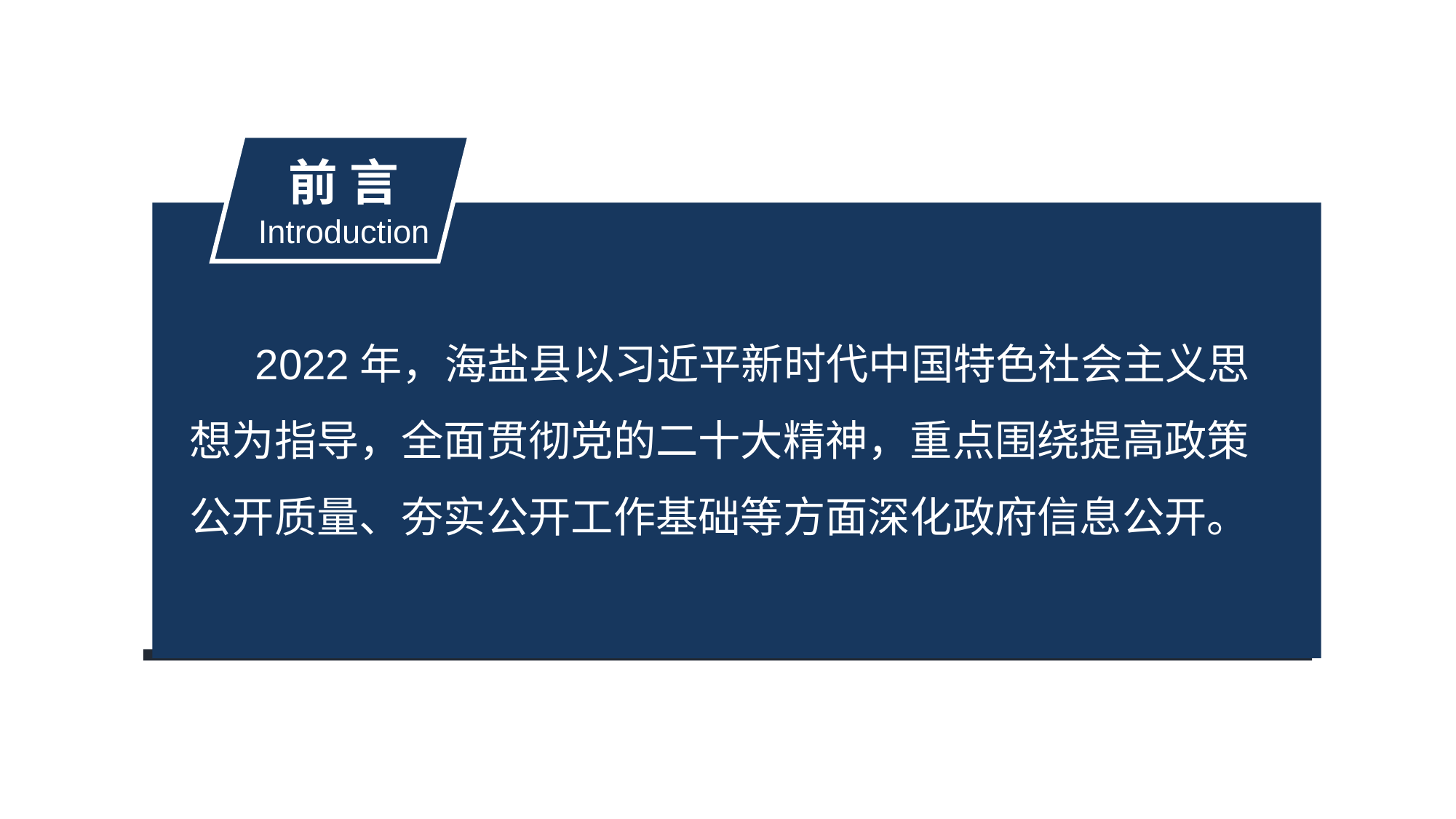

前 言
Introduction

 2022年，海盐县以习近平新时代中国特色社会主义思想为指导，全面贯彻党的二十大精神，重点围绕提高政策公开质量、夯实公开工作基础等方面深化政府信息公开。